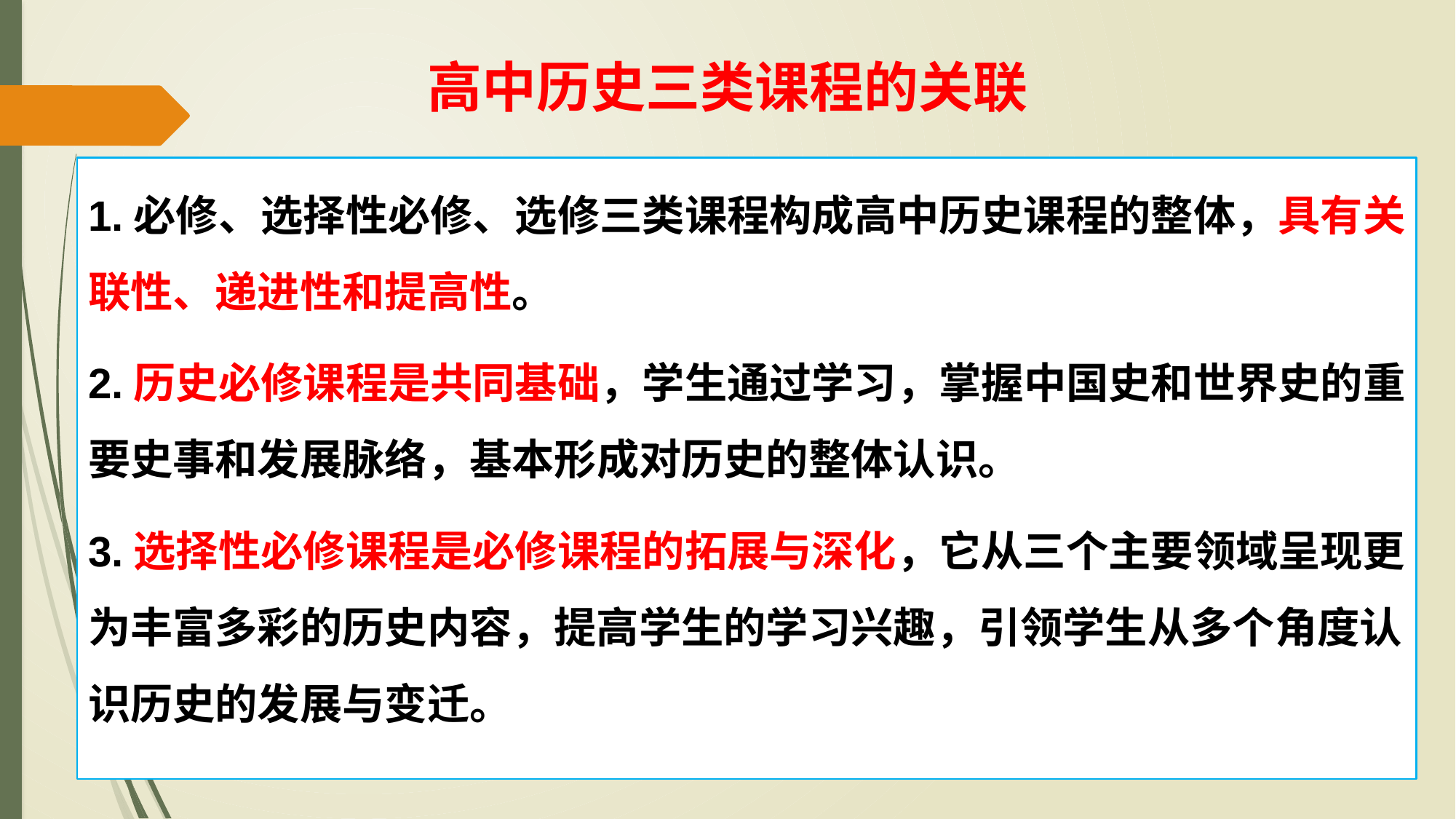

# 高中历史三类课程的关联
1.必修、选择性必修、选修三类课程构成高中历史课程的整体，具有关联性、递进性和提高性。
2.历史必修课程是共同基础，学生通过学习，掌握中国史和世界史的重要史事和发展脉络，基本形成对历史的整体认识。
3.选择性必修课程是必修课程的拓展与深化，它从三个主要领域呈现更为丰富多彩的历史内容，提高学生的学习兴趣，引领学生从多个角度认识历史的发展与变迁。